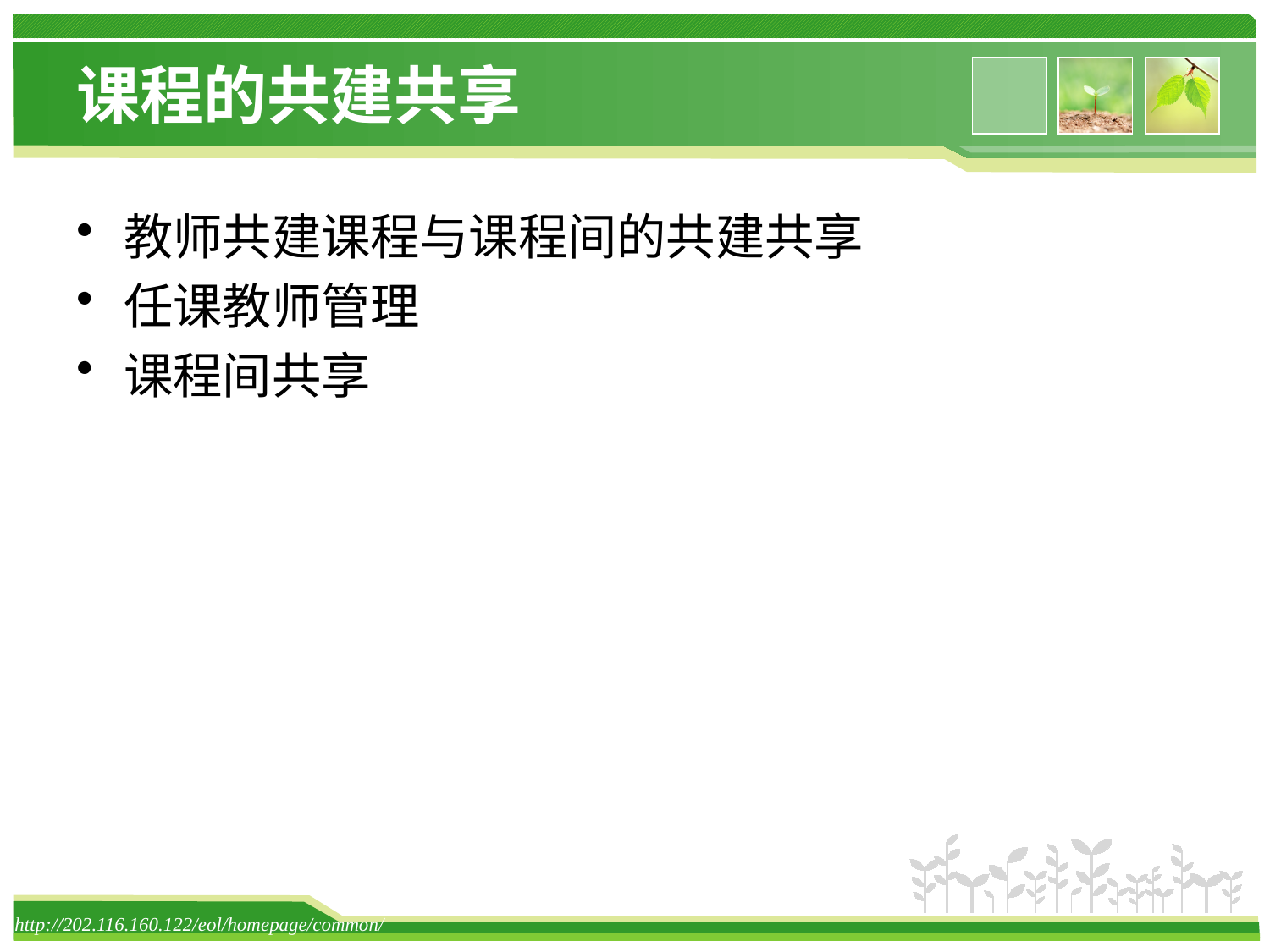

# 课程的共建共享
教师共建课程与课程间的共建共享
任课教师管理
课程间共享